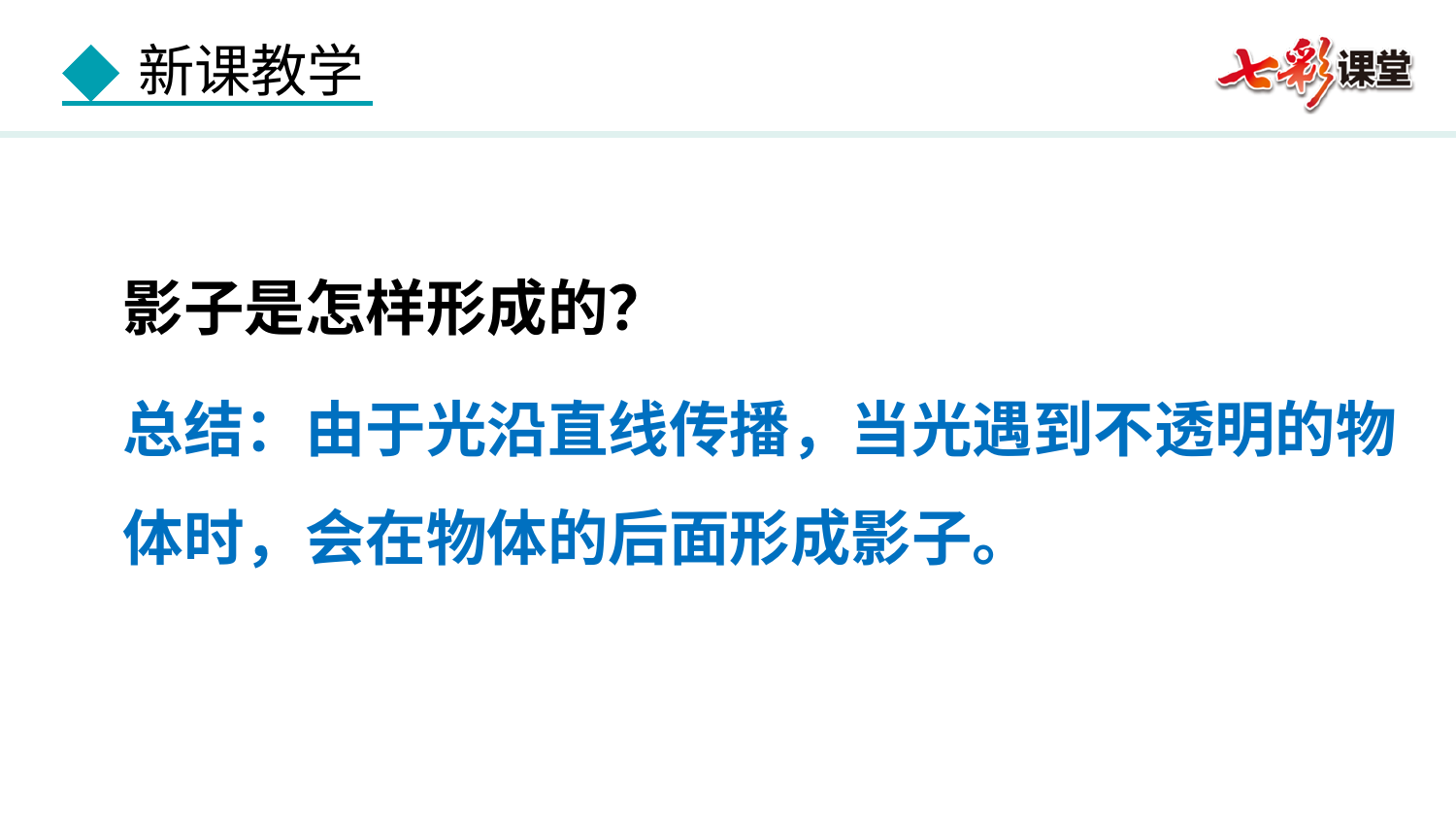

影子是怎样形成的？
总结：由于光沿直线传播，当光遇到不透明的物体时，会在物体的后面形成影子。